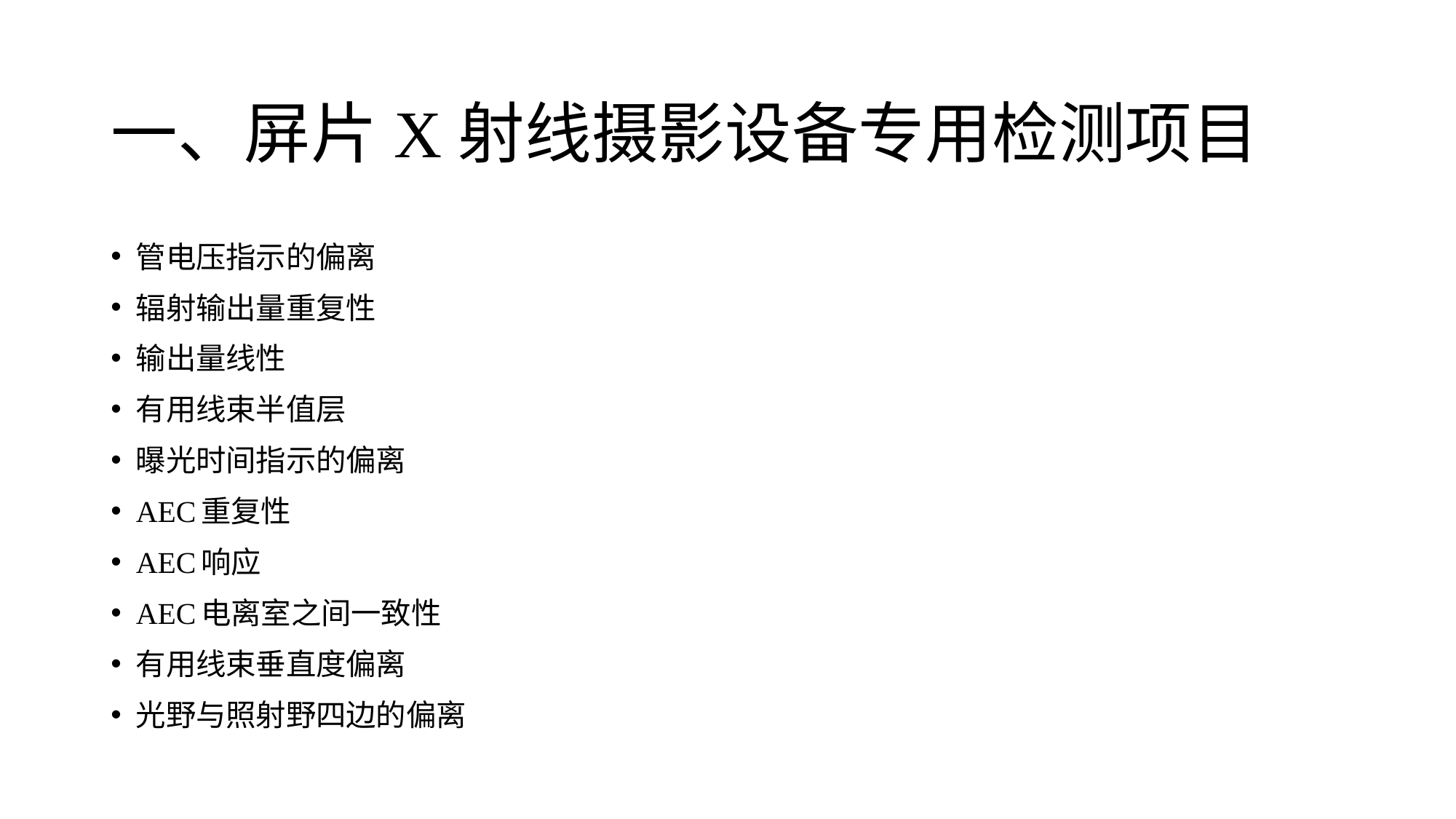

# 一、屏片X射线摄影设备专用检测项目
管电压指示的偏离
辐射输出量重复性
输出量线性
有用线束半值层
曝光时间指示的偏离
AEC重复性
AEC响应
AEC电离室之间一致性
有用线束垂直度偏离
光野与照射野四边的偏离